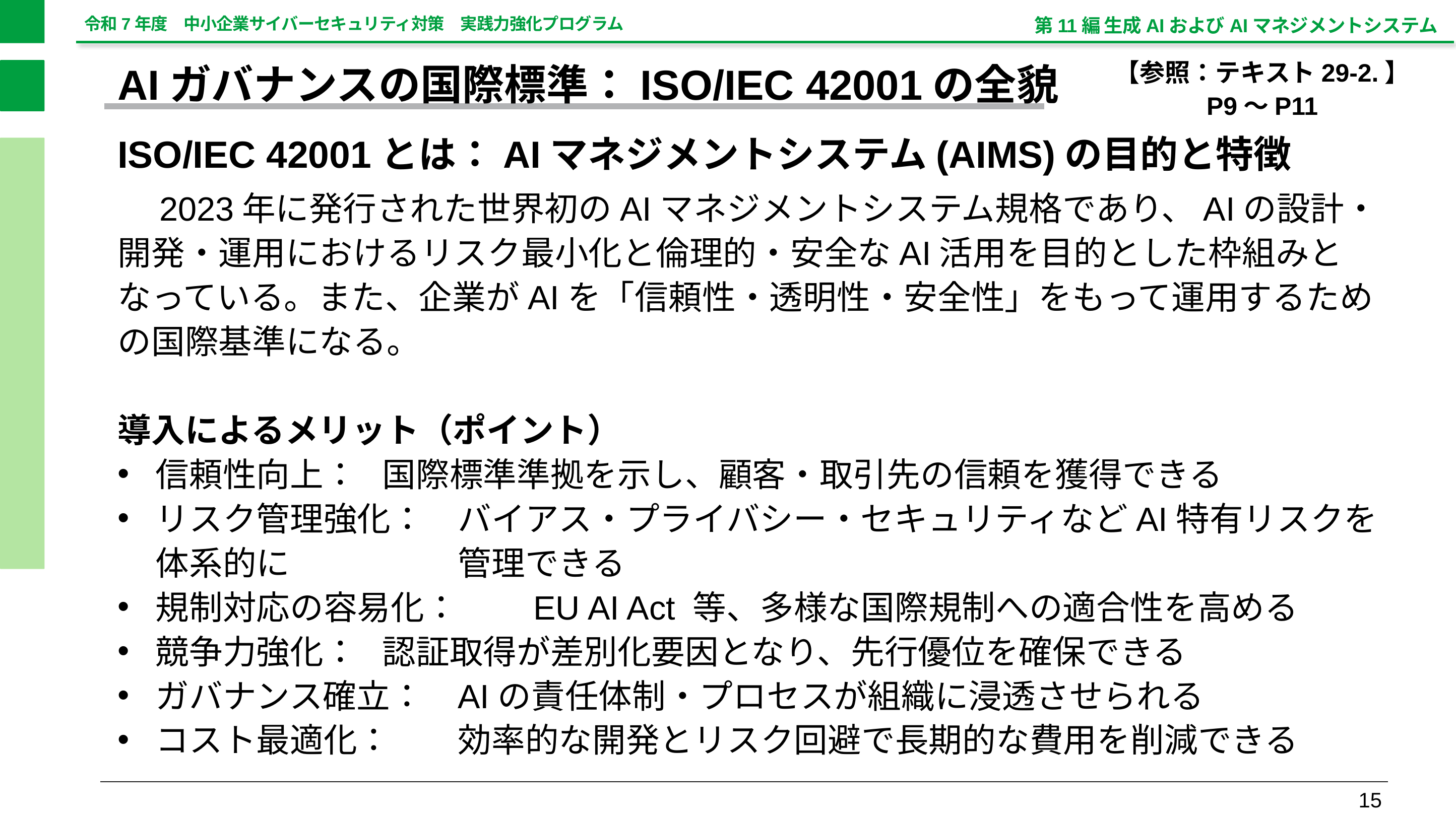

第11編 生成AIおよびAIマネジメントシステム
【参照：テキスト29-2.】
P9～P11
AIガバナンスの国際標準：ISO/IEC 42001の全貌
ISO/IEC 42001とは：AIマネジメントシステム(AIMS)の目的と特徴
　2023年に発行された世界初のAIマネジメントシステム規格であり、AIの設計・開発・運用におけるリスク最小化と倫理的・安全なAI活用を目的とした枠組みとなっている。また、企業がAIを「信頼性・透明性・安全性」をもって運用するための国際基準になる。

導入によるメリット（ポイント）
信頼性向上：	国際標準準拠を示し、顧客・取引先の信頼を獲得できる
リスク管理強化：	バイアス・プライバシー・セキュリティなどAI特有リスクを体系的に			管理できる
規制対応の容易化：	EU AI Act 等、多様な国際規制への適合性を高める
競争力強化：	認証取得が差別化要因となり、先行優位を確保できる
ガバナンス確立：	AIの責任体制・プロセスが組織に浸透させられる
コスト最適化：	効率的な開発とリスク回避で長期的な費用を削減できる